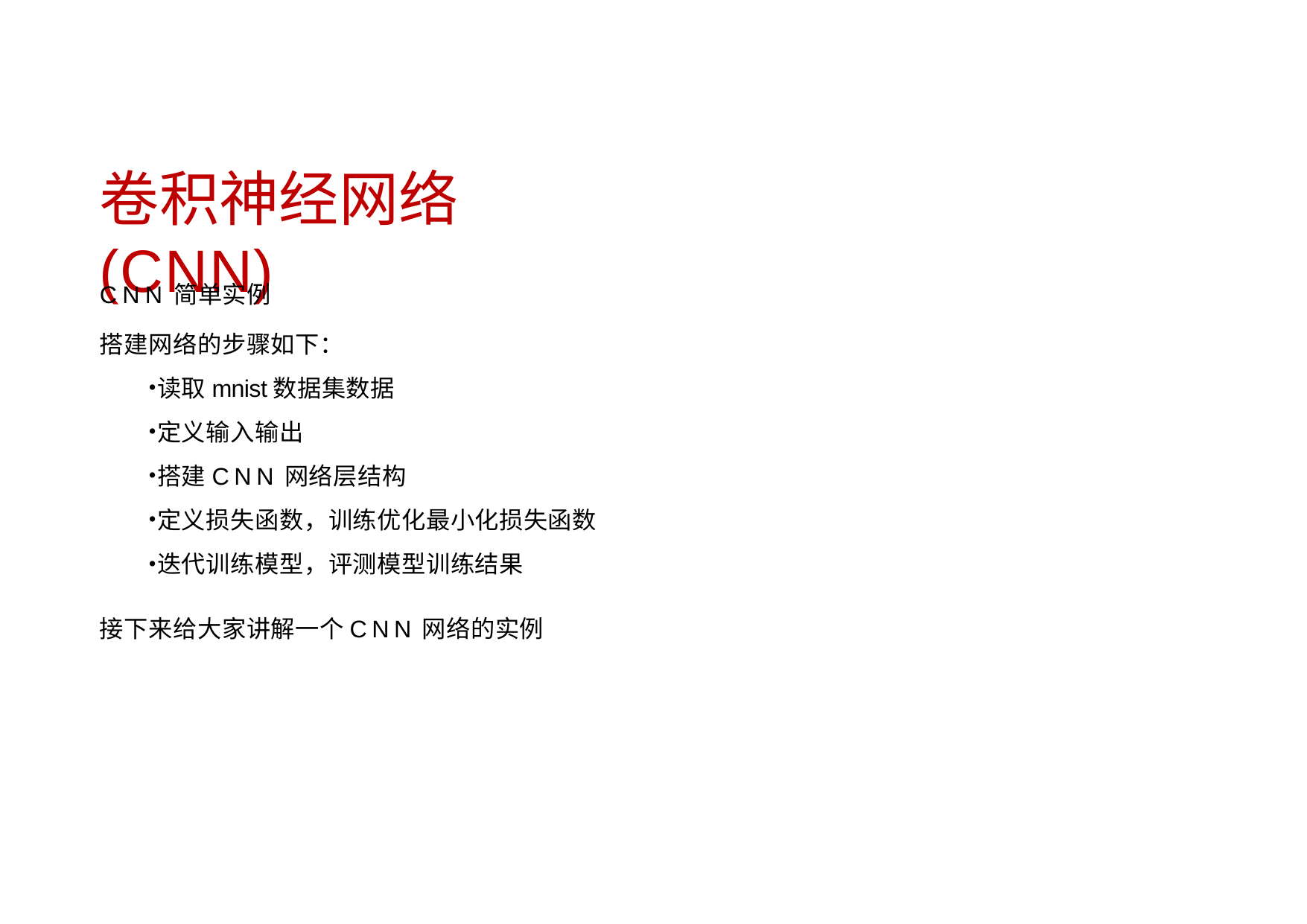

# 卷积神经网络(CNN)
CNN简单实例
搭建网络的步骤如下：
读取mnist数据集数据
定义输入输出
搭建CNN网络层结构
定义损失函数，训练优化最小化损失函数
迭代训练模型，评测模型训练结果

接下来给大家讲解一个CNN网络的实例